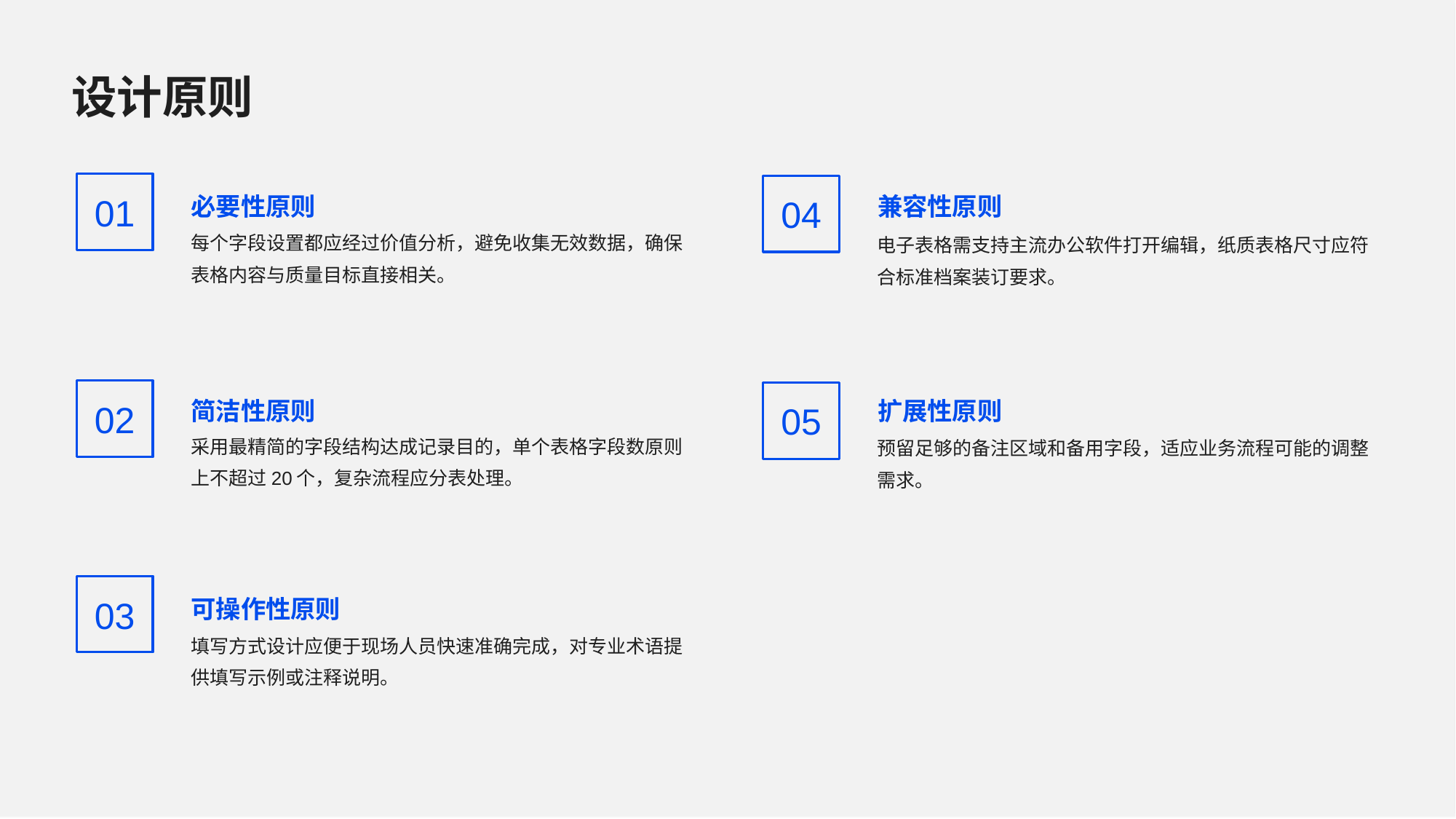

设计原则

必要性原则
兼容性原则

04
01
每个字段设置都应经过价值分析，避免收集无效数据，确保表格内容与质量目标直接相关。
电子表格需支持主流办公软件打开编辑，纸质表格尺寸应符合标准档案装订要求。
简洁性原则
扩展性原则

02
05
采用最精简的字段结构达成记录目的，单个表格字段数原则上不超过20个，复杂流程应分表处理。
预留足够的备注区域和备用字段，适应业务流程可能的调整需求。

可操作性原则
03
填写方式设计应便于现场人员快速准确完成，对专业术语提供填写示例或注释说明。